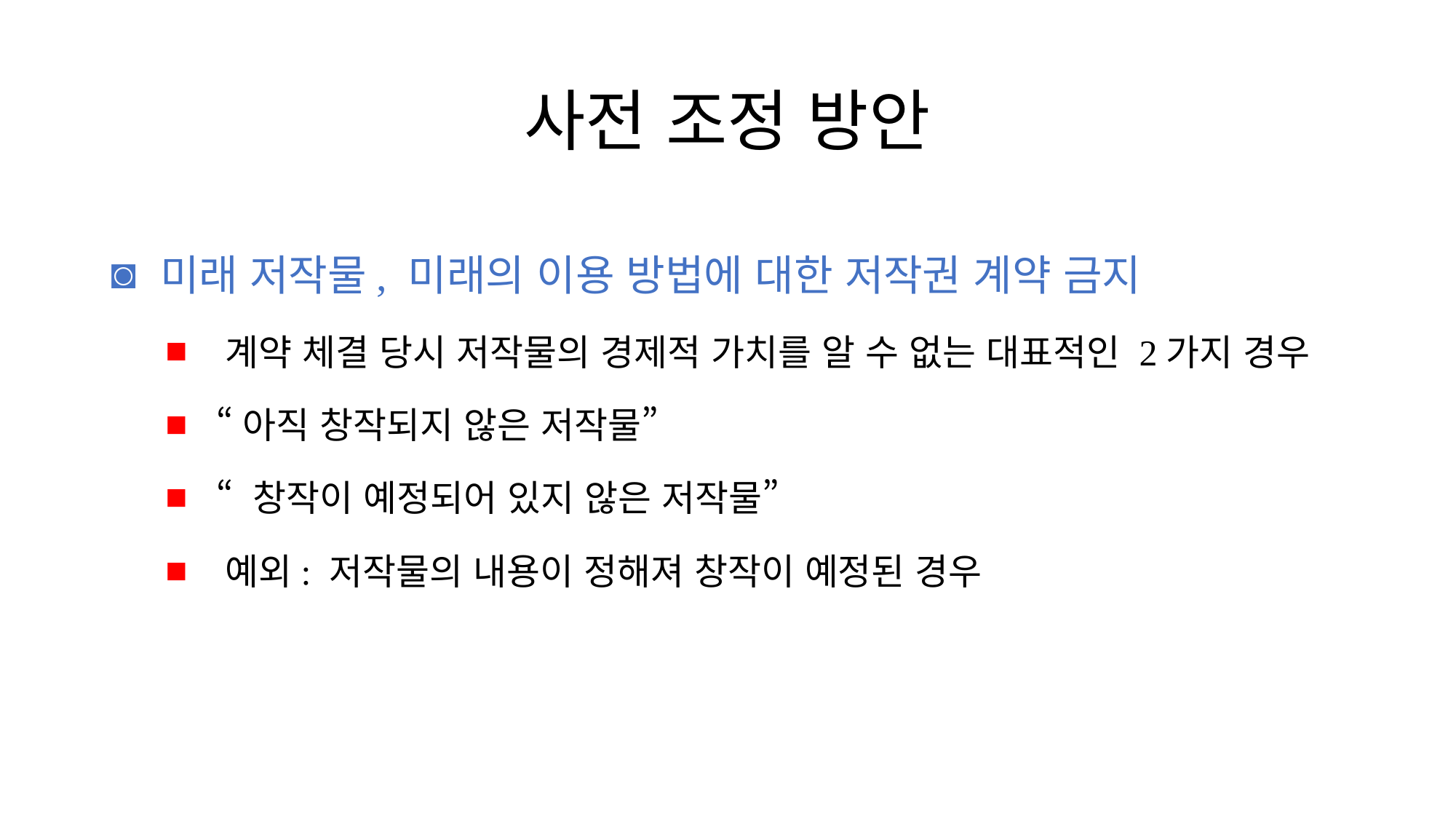

# 사전 조정 방안
 미래 저작물, 미래의 이용 방법에 대한 저작권 계약 금지
 계약 체결 당시 저작물의 경제적 가치를 알 수 없는 대표적인 2가지 경우
 “아직 창작되지 않은 저작물”
 “ 창작이 예정되어 있지 않은 저작물”
 예외: 저작물의 내용이 정해져 창작이 예정된 경우